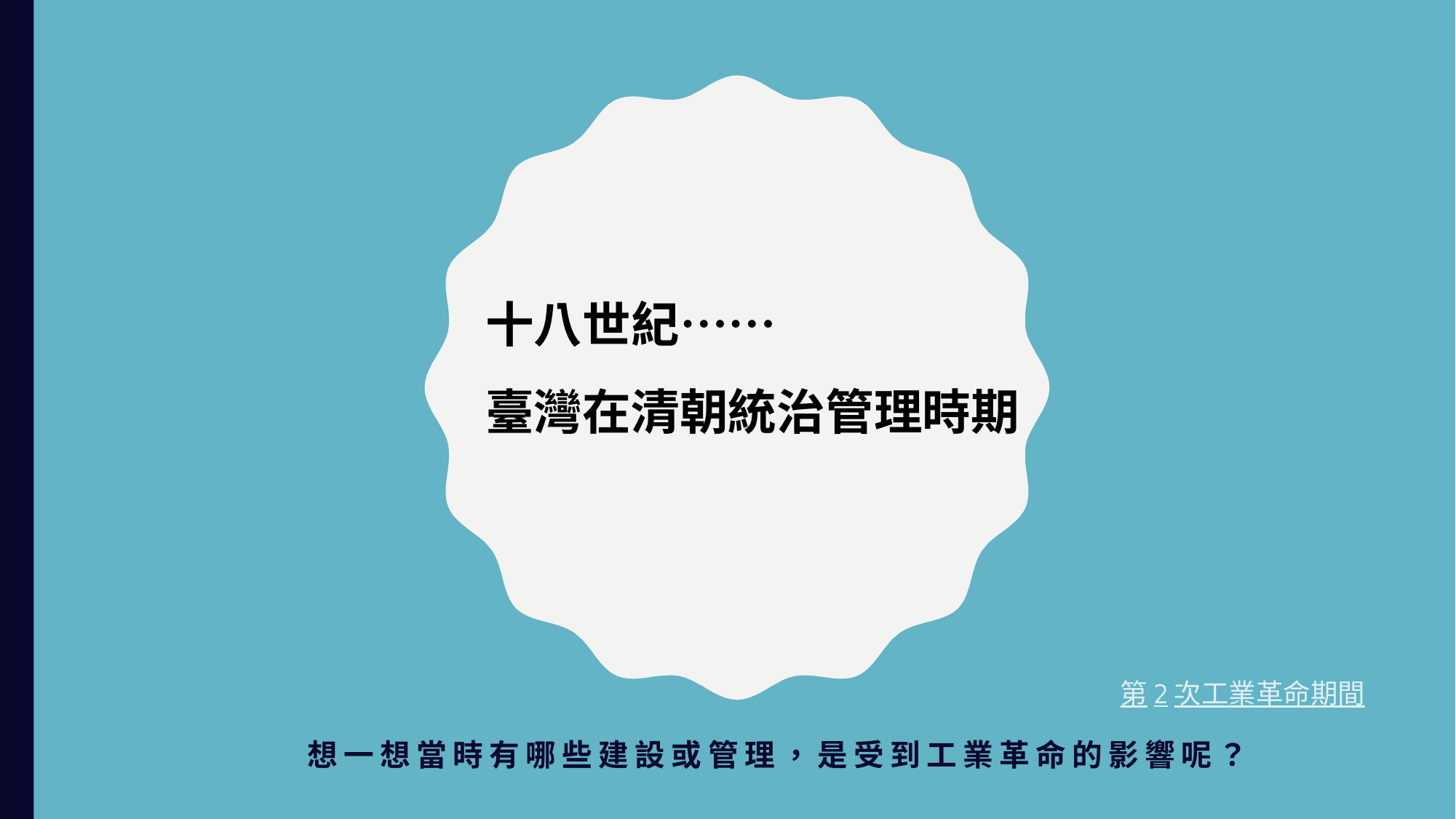

十八世紀……
臺灣在清朝統治管理時期
第2次工業革命期間
想一想當時有哪些建設或管理，是受到工業革命的影響呢？